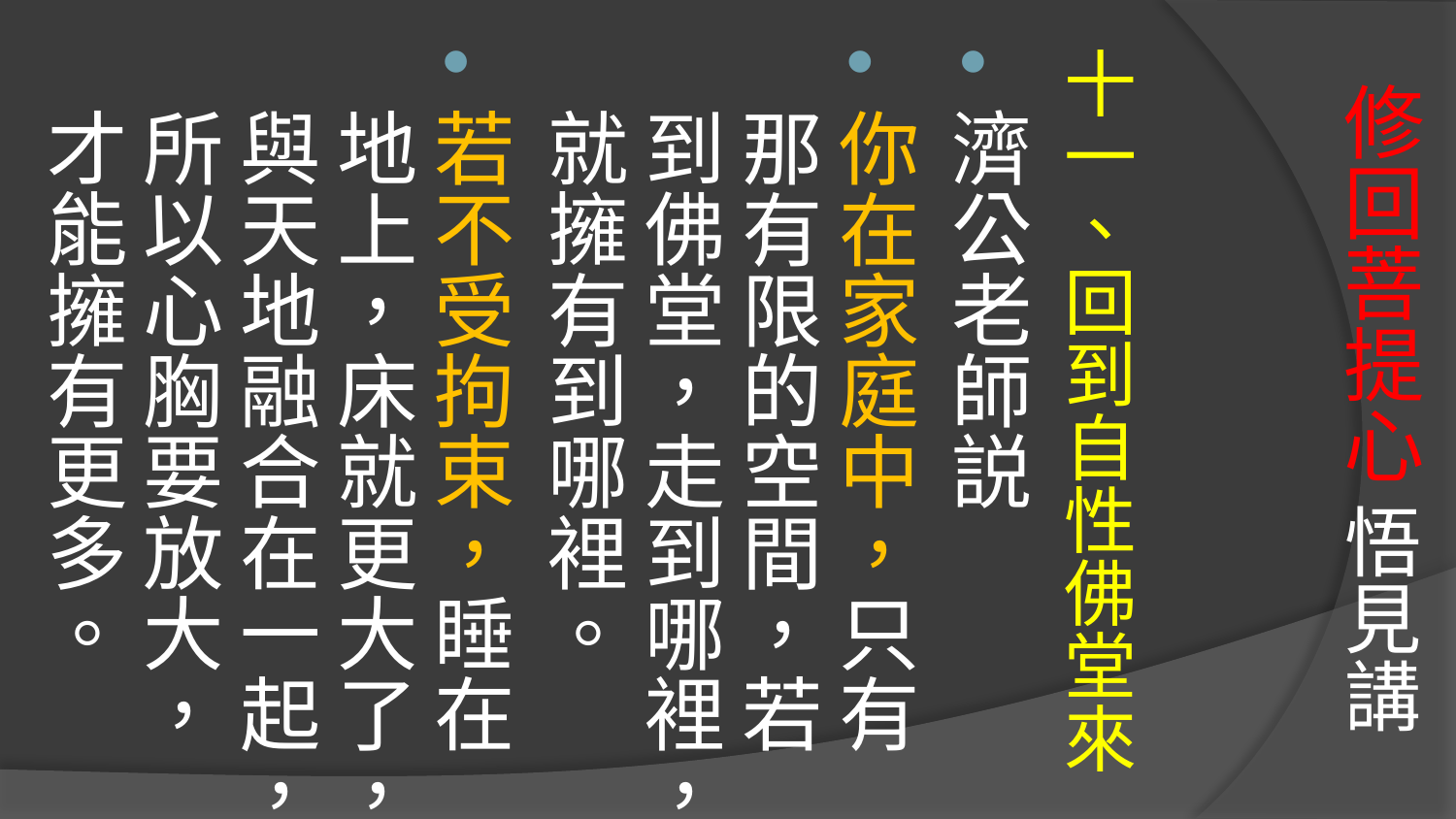

# 修回菩提心 悟見講
十一、回到自性佛堂來
濟公老師説
你在家庭中，只有那有限的空間，若到佛堂，走到哪裡，就擁有到哪裡。
若不受拘束，睡在地上，床就更大了，與天地融合在一起，所以心胸要放大，才能擁有更多。